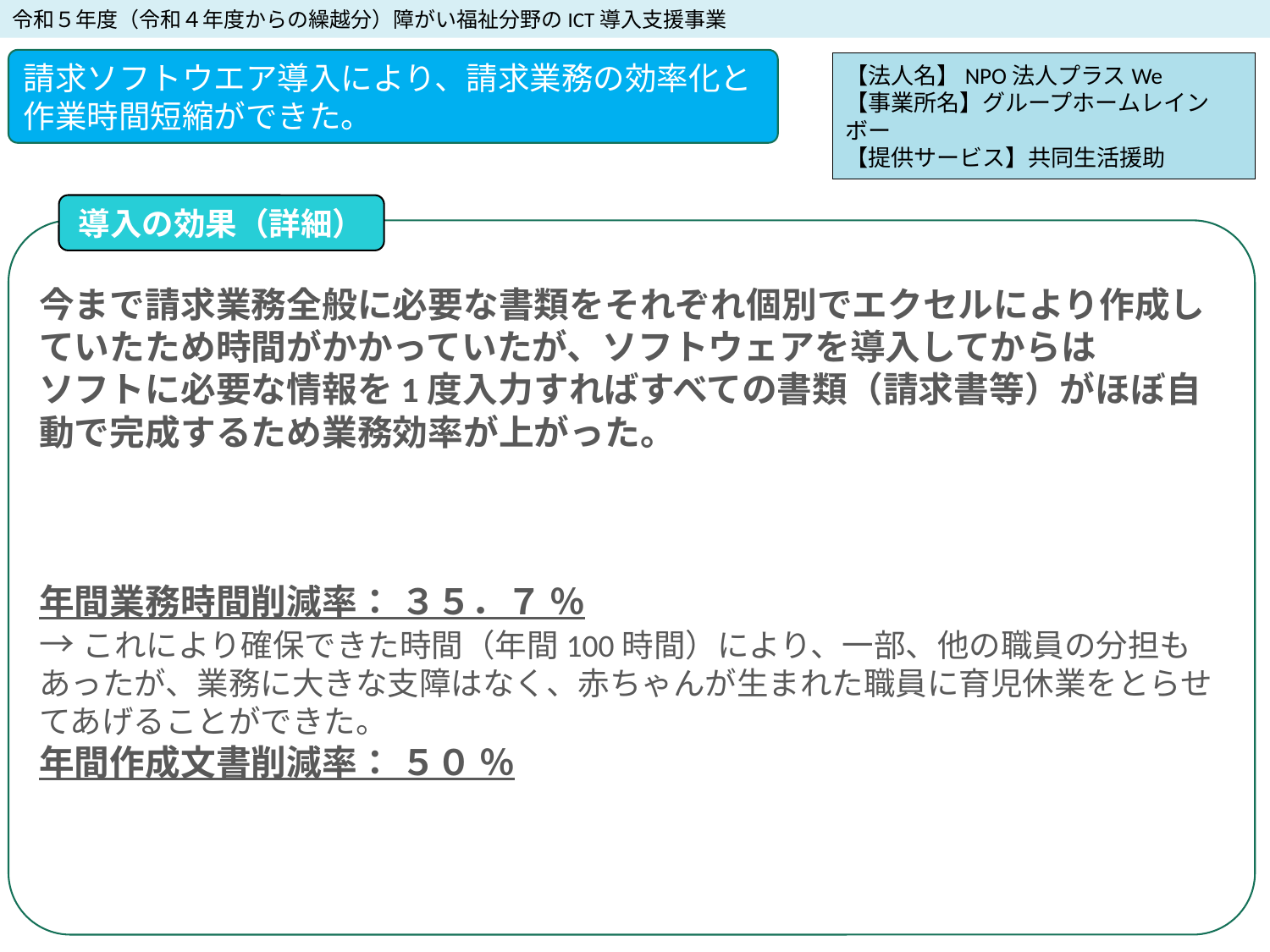

令和５年度（令和４年度からの繰越分）障がい福祉分野のICT導入支援事業
請求ソフトウエア導入により、請求業務の効率化と作業時間短縮ができた。
【法人名】NPO法人プラスWe
【事業所名】グループホームレインボー
【提供サービス】共同生活援助
導入の効果（詳細）

今まで請求業務全般に必要な書類をそれぞれ個別でエクセルにより作成していたため時間がかかっていたが、ソフトウェアを導入してからは
ソフトに必要な情報を1度入力すればすべての書類（請求書等）がほぼ自動で完成するため業務効率が上がった。

年間業務時間削減率： ３５．７ ％
→これにより確保できた時間（年間100時間）により、一部、他の職員の分担もあったが、業務に大きな支障はなく、赤ちゃんが生まれた職員に育児休業をとらせてあげることができた。
年間作成文書削減率： ５０ ％